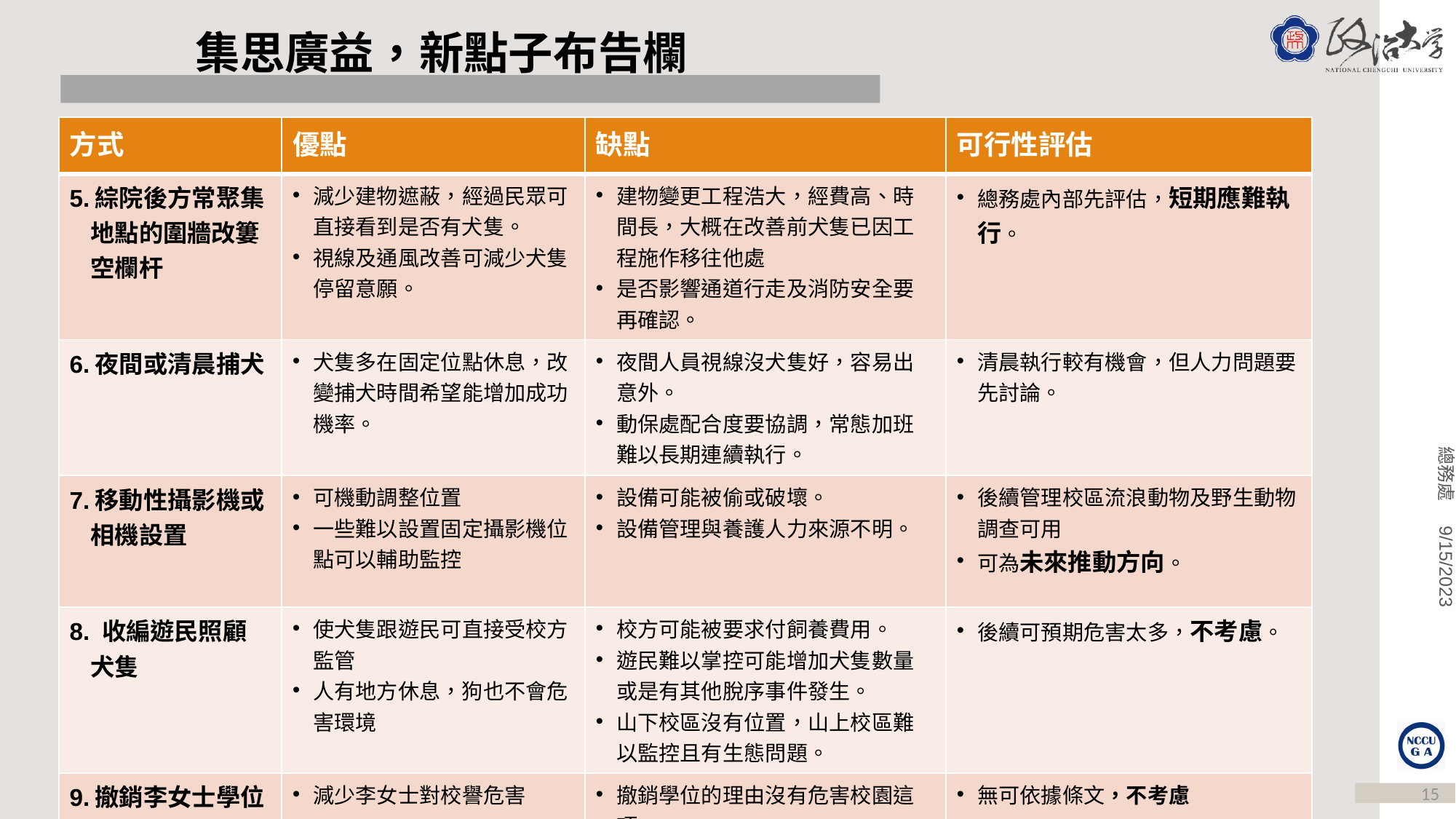

# 集思廣益，新點子布告欄
| 方式 | 優點 | 缺點 | 可行性評估 |
| --- | --- | --- | --- |
| 5.綜院後方常聚集地點的圍牆改簍空欄杆 | 減少建物遮蔽，經過民眾可直接看到是否有犬隻。 視線及通風改善可減少犬隻停留意願。 | 建物變更工程浩大，經費高、時間長，大概在改善前犬隻已因工程施作移往他處 是否影響通道行走及消防安全要再確認。 | 總務處內部先評估，短期應難執行。 |
| 6.夜間或清晨捕犬 | 犬隻多在固定位點休息，改變捕犬時間希望能增加成功機率。 | 夜間人員視線沒犬隻好，容易出意外。 動保處配合度要協調，常態加班難以長期連續執行。 | 清晨執行較有機會，但人力問題要先討論。 |
| 7.移動性攝影機或相機設置 | 可機動調整位置 一些難以設置固定攝影機位點可以輔助監控 | 設備可能被偷或破壞。 設備管理與養護人力來源不明。 | 後續管理校區流浪動物及野生動物調查可用 可為未來推動方向。 |
| 8. 收編遊民照顧犬隻 | 使犬隻跟遊民可直接受校方監管 人有地方休息，狗也不會危害環境 | 校方可能被要求付飼養費用。 遊民難以掌控可能增加犬隻數量或是有其他脫序事件發生。 山下校區沒有位置，山上校區難以監控且有生態問題。 | 後續可預期危害太多，不考慮。 |
| 9.撤銷李女士學位 | 減少李女士對校譽危害 | 撤銷學位的理由沒有危害校園這項 隨意撤銷學位影響學術獨立性 | 無可依據條文，不考慮 |
15